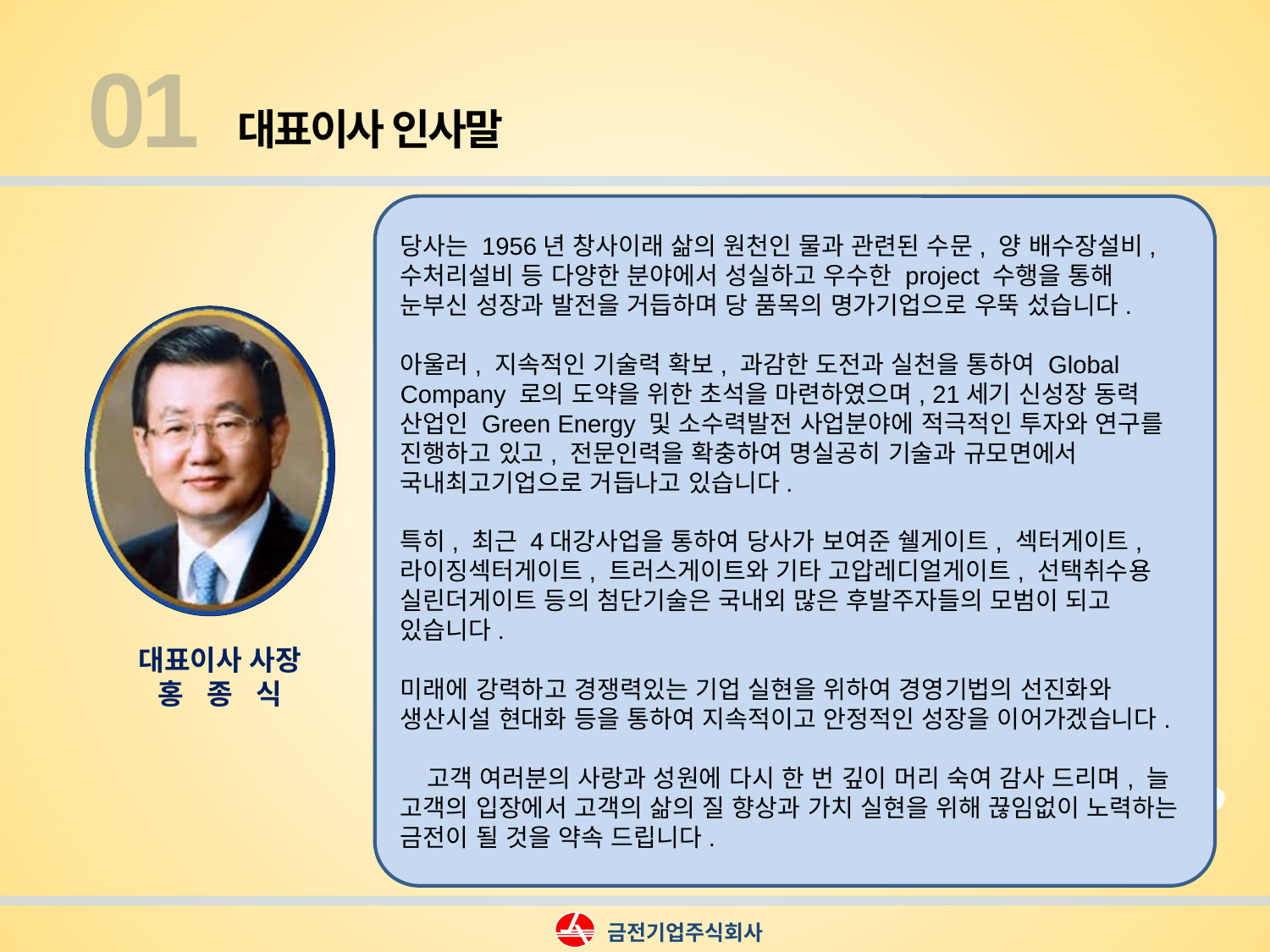

01
대표이사 인사말

당사는 1956년 창사이래 삶의 원천인 물과 관련된 수문, 양 배수장설비, 수처리설비 등 다양한 분야에서 성실하고 우수한 project 수행을 통해 눈부신 성장과 발전을 거듭하며 당 품목의 명가기업으로 우뚝 섰습니다.

아울러, 지속적인 기술력 확보, 과감한 도전과 실천을 통하여 Global Company 로의 도약을 위한 초석을 마련하였으며, 21세기 신성장 동력 산업인 Green Energy 및 소수력발전 사업분야에 적극적인 투자와 연구를 진행하고 있고, 전문인력을 확충하여 명실공히 기술과 규모면에서 국내최고기업으로 거듭나고 있습니다.

특히, 최근 4대강사업을 통하여 당사가 보여준 쉘게이트, 섹터게이트, 라이징섹터게이트, 트러스게이트와 기타 고압레디얼게이트, 선택취수용 실린더게이트 등의 첨단기술은 국내외 많은 후발주자들의 모범이 되고 있습니다.

미래에 강력하고 경쟁력있는 기업 실현을 위하여 경영기법의 선진화와 생산시설 현대화 등을 통하여 지속적이고 안정적인 성장을 이어가겠습니다.

   고객 여러분의 사랑과 성원에 다시 한 번 깊이 머리 숙여 감사 드리며, 늘 고객의 입장에서 고객의 삶의 질 향상과 가치 실현을 위해 끊임없이 노력하는 금전이 될 것을 약속 드립니다.

대표이사 사장
홍   종   식

금전기업주식회사